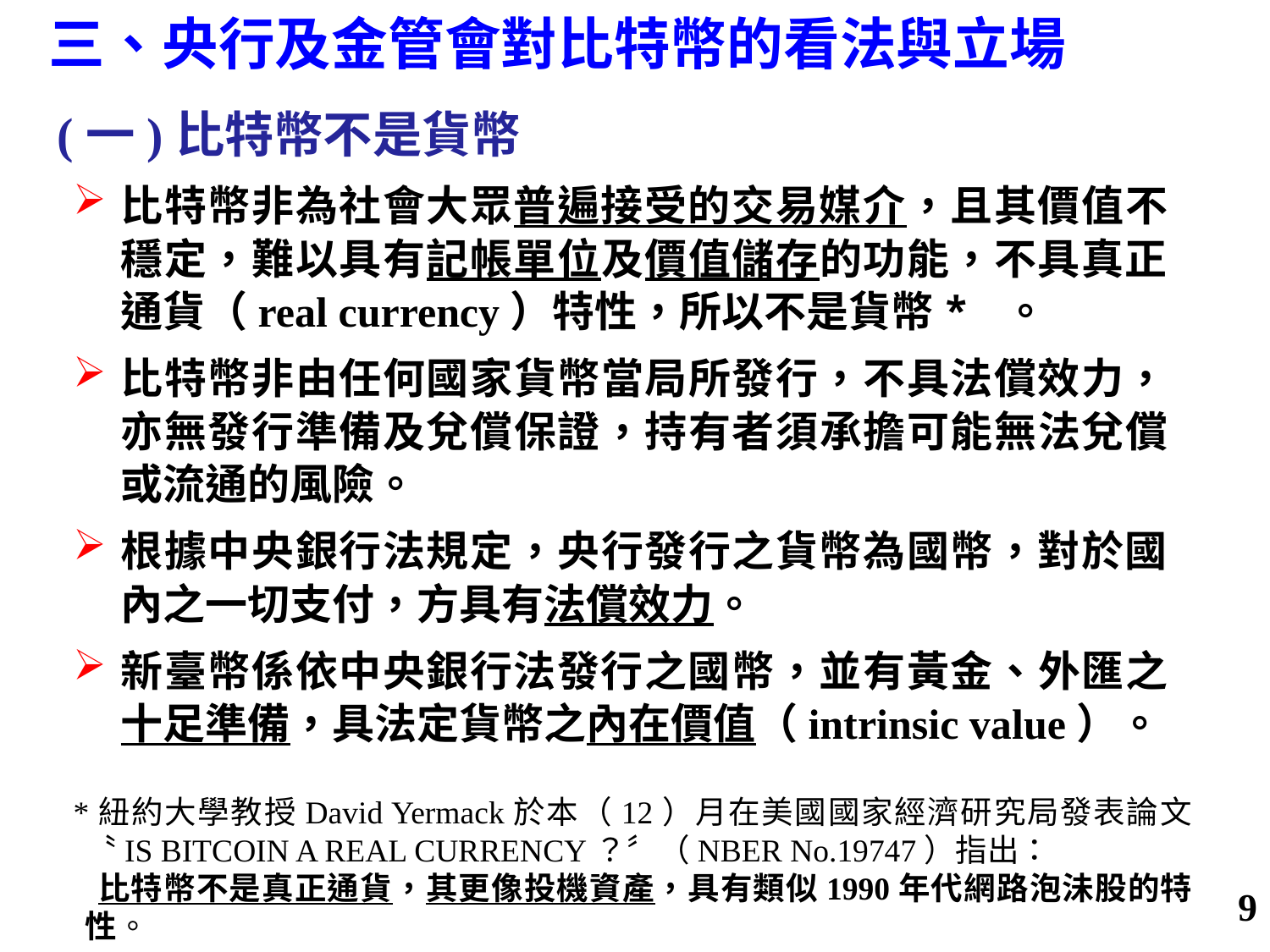

三、央行及金管會對比特幣的看法與立場

(一)比特幣不是貨幣
比特幣非為社會大眾普遍接受的交易媒介，且其價值不穩定，難以具有記帳單位及價值儲存的功能，不具真正通貨（real currency）特性，所以不是貨幣* 。
比特幣非由任何國家貨幣當局所發行，不具法償效力，亦無發行準備及兌償保證，持有者須承擔可能無法兌償或流通的風險。
根據中央銀行法規定，央行發行之貨幣為國幣，對於國內之一切支付，方具有法償效力。
新臺幣係依中央銀行法發行之國幣，並有黃金、外匯之十足準備，具法定貨幣之內在價值（intrinsic value）。

*紐約大學教授David Yermack於本（12）月在美國國家經濟研究局發表論文〝IS BITCOIN A REAL CURRENCY？〞（NBER No.19747）指出：
  比特幣不是真正通貨，其更像投機資產，具有類似1990年代網路泡沬股的特性。
9